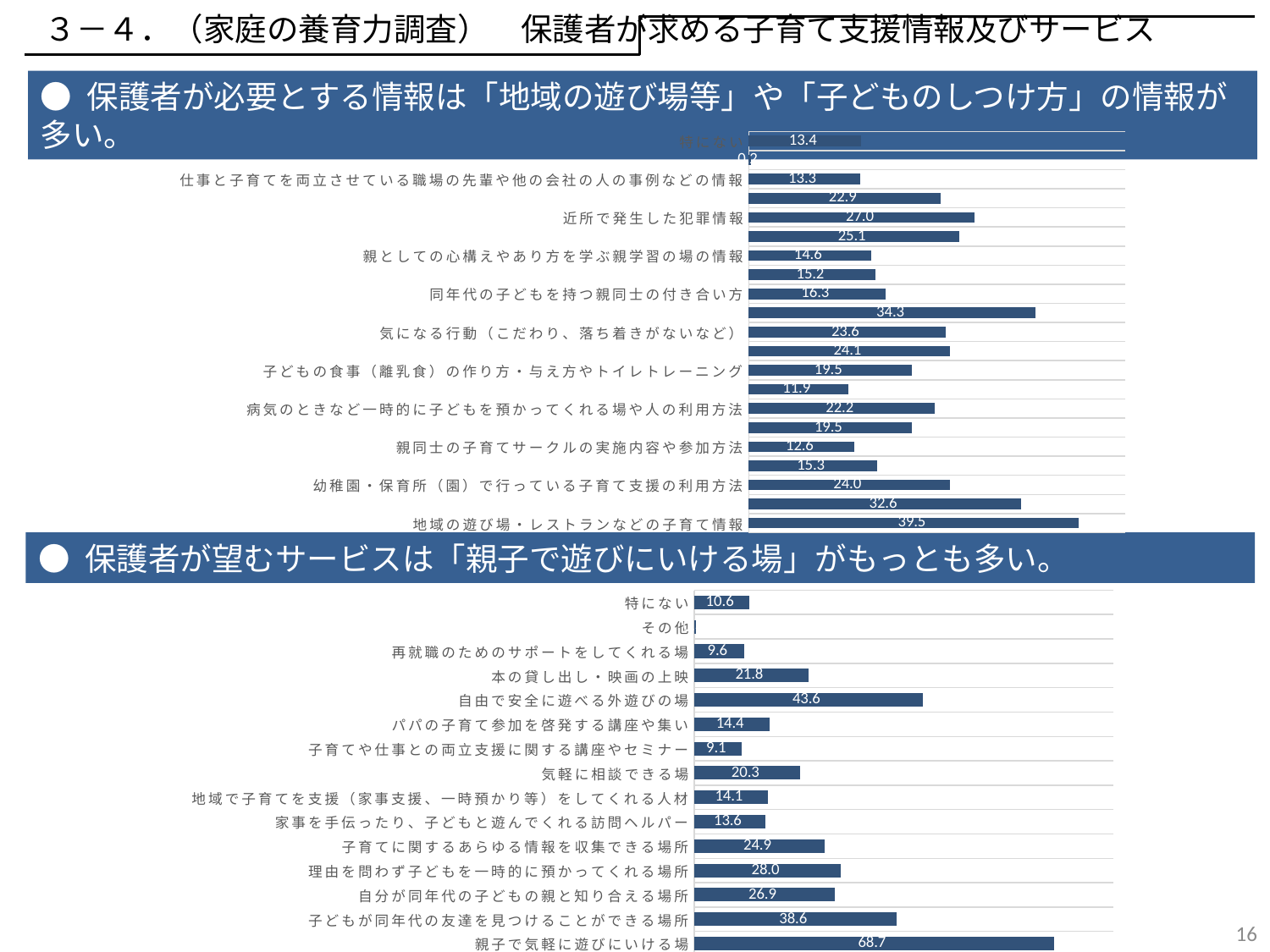

３－４．（家庭の養育力調査）　保護者が求める子育て支援情報及びサービス
● 保護者が必要とする情報は「地域の遊び場等」や「子どものしつけ方」の情報が多い。

[unsupported chart]

● 保護者が望むサービスは「親子で遊びにいける場」がもっとも多い。

[unsupported chart]

16